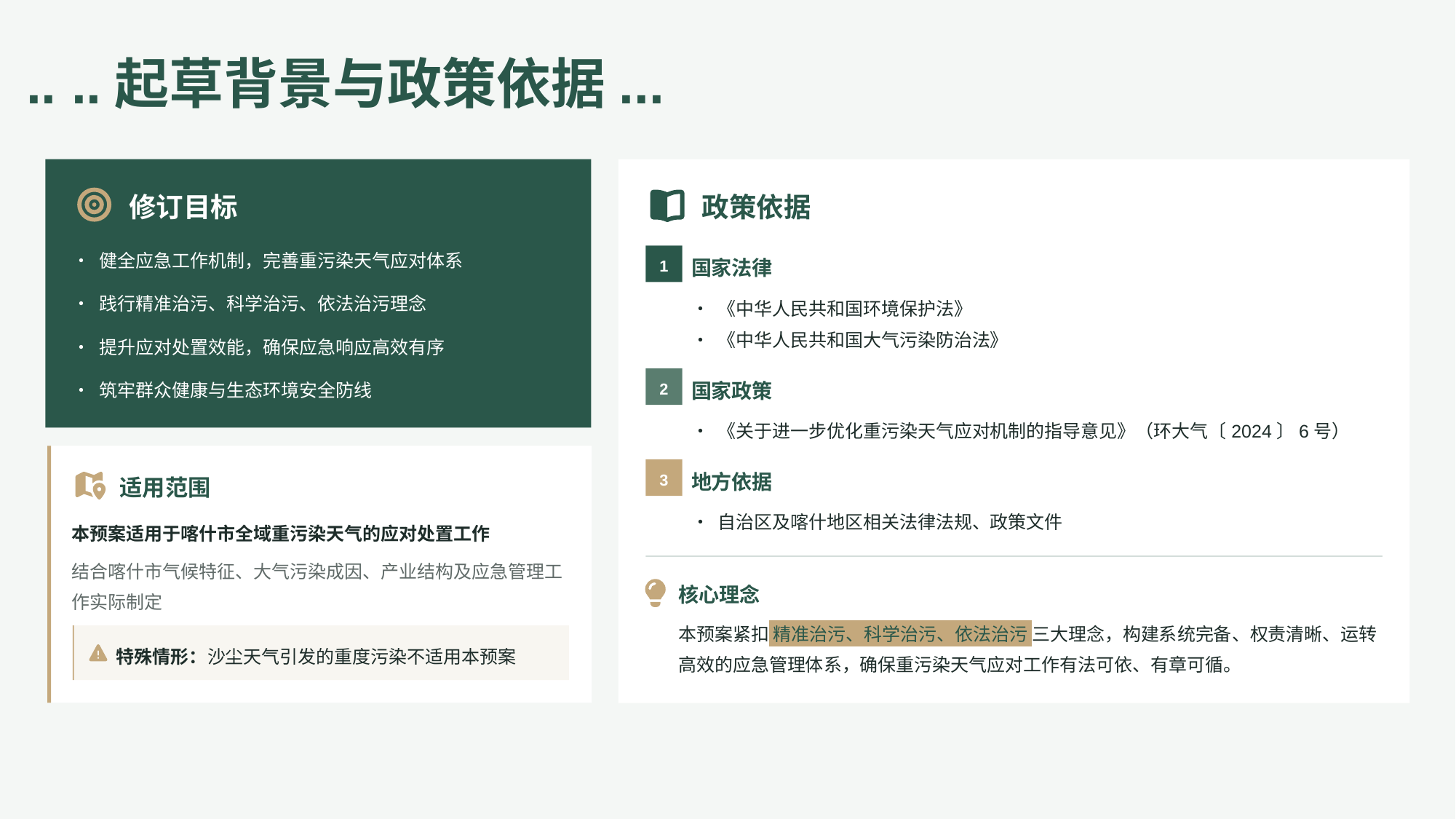

.. ..起草背景与政策依据...

修订目标
政策依据

• 健全应急工作机制，完善重污染天气应对体系
1

国家法律
• 践行精准治污、科学治污、依法治污理念
• 《中华人民共和国环境保护法》
• 《中华人民共和国大气污染防治法》
• 提升应对处置效能，确保应急响应高效有序
2

国家政策
• 筑牢群众健康与生态环境安全防线
• 《关于进一步优化重污染天气应对机制的指导意见》（环大气〔2024〕6号）

3

地方依据
适用范围

• 自治区及喀什地区相关法律法规、政策文件
本预案适用于喀什市全域重污染天气的应对处置工作
结合喀什市气候特征、大气污染成因、产业结构及应急管理工作实际制定

核心理念

本预案紧扣 精准治污、科学治污、依法治污 三大理念，构建系统完备、权责清晰、运转高效的应急管理体系，确保重污染天气应对工作有法可依、有章可循。

特殊情形：沙尘天气引发的重度污染不适用本预案